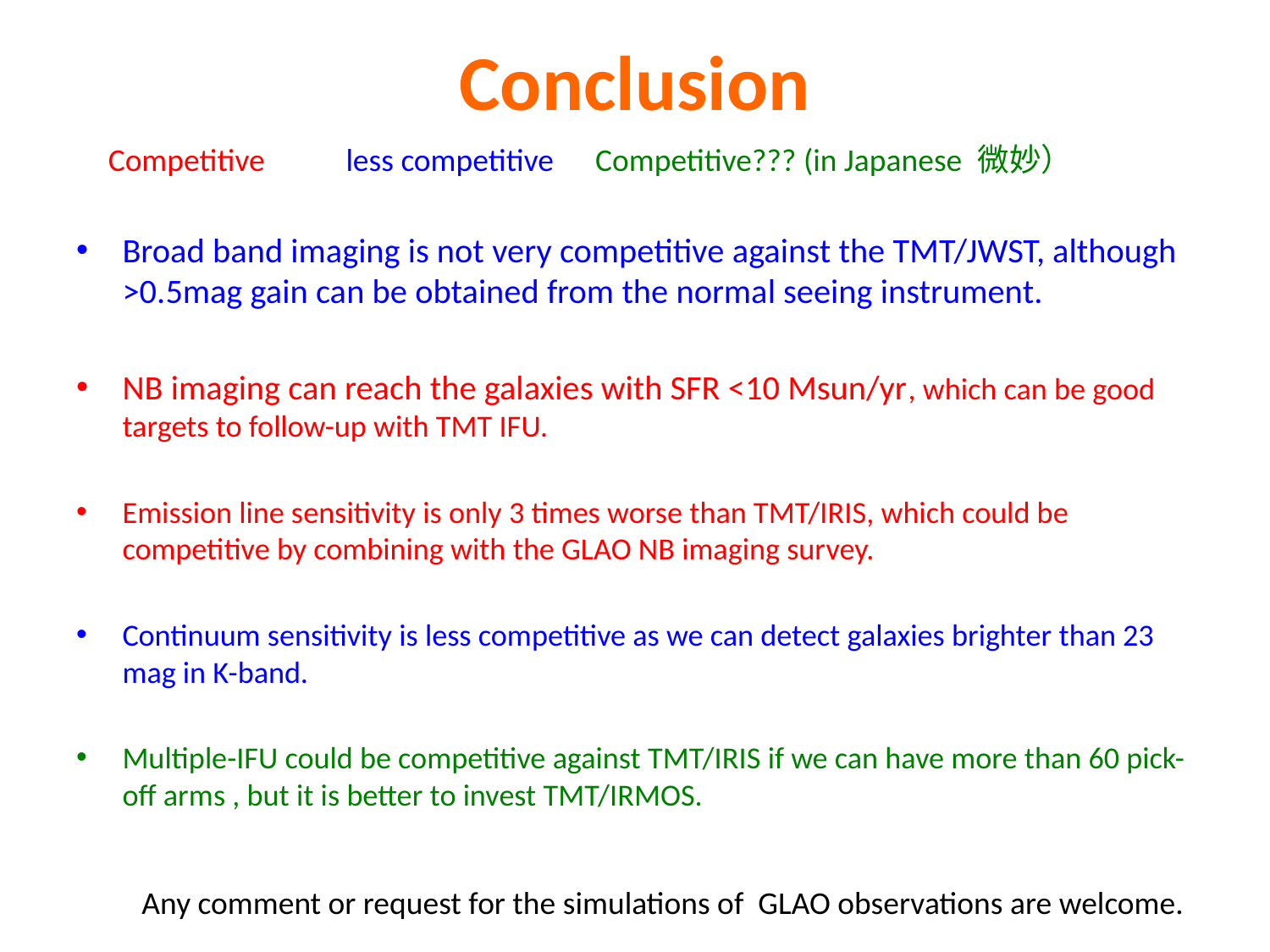

# Conclusion
Competitive
less competitive
Competitive??? (in Japanese 微妙）
Broad band imaging is not very competitive against the TMT/JWST, although >0.5mag gain can be obtained from the normal seeing instrument.

NB imaging can reach the galaxies with SFR <10 Msun/yr, which can be good targets to follow-up with TMT IFU.

Emission line sensitivity is only 3 times worse than TMT/IRIS, which could be competitive by combining with the GLAO NB imaging survey.

Continuum sensitivity is less competitive as we can detect galaxies brighter than 23 mag in K-band.

Multiple-IFU could be competitive against TMT/IRIS if we can have more than 60 pick-off arms , but it is better to invest TMT/IRMOS.

Any comment or request for the simulations of  GLAO observations are welcome.